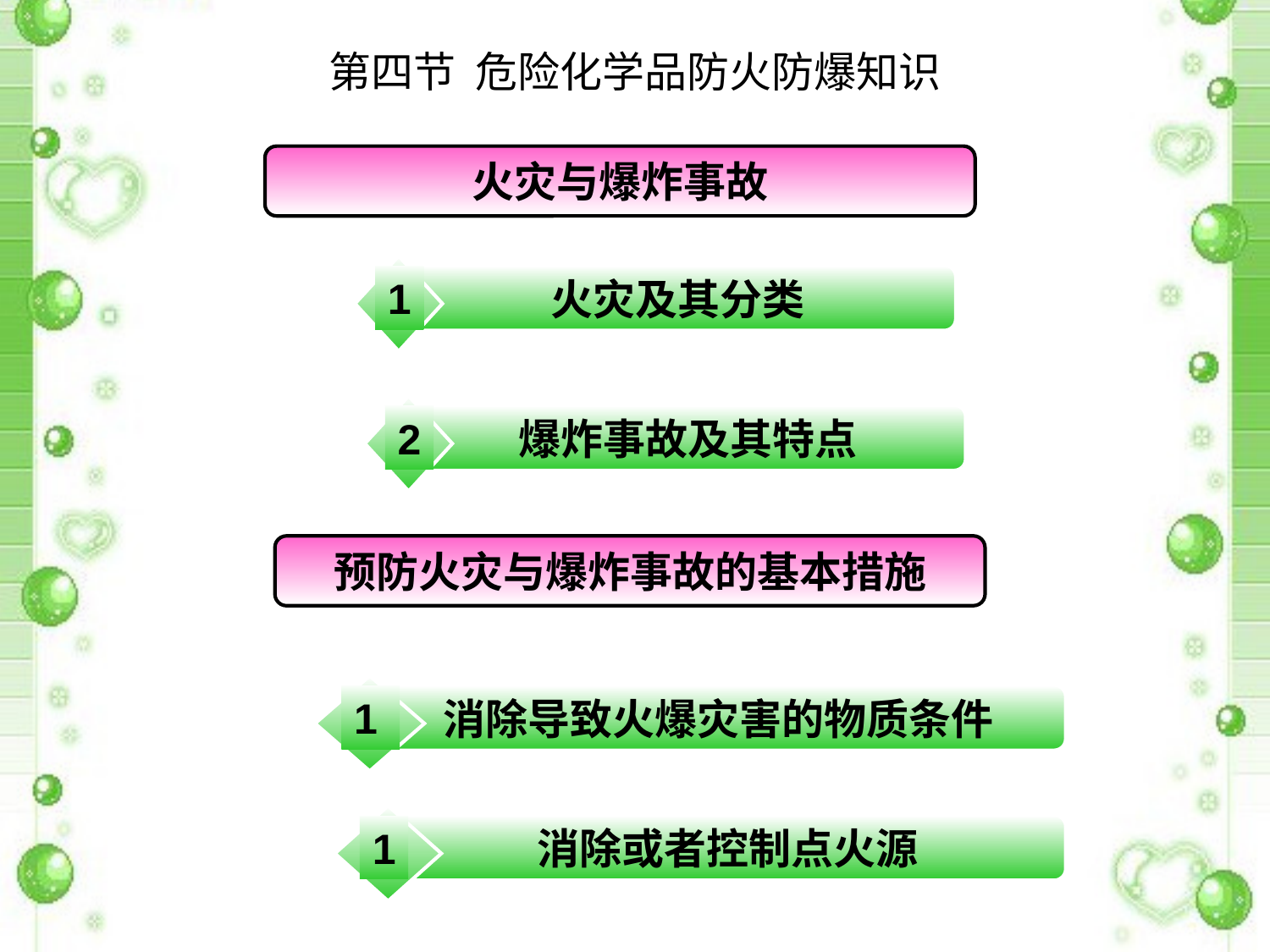

第四节  危险化学品防火防爆知识
火灾与爆炸事故

1
火灾及其分类

2
爆炸事故及其特点
预防火灾与爆炸事故的基本措施

1
消除导致火爆灾害的物质条件

1
消除或者控制点火源